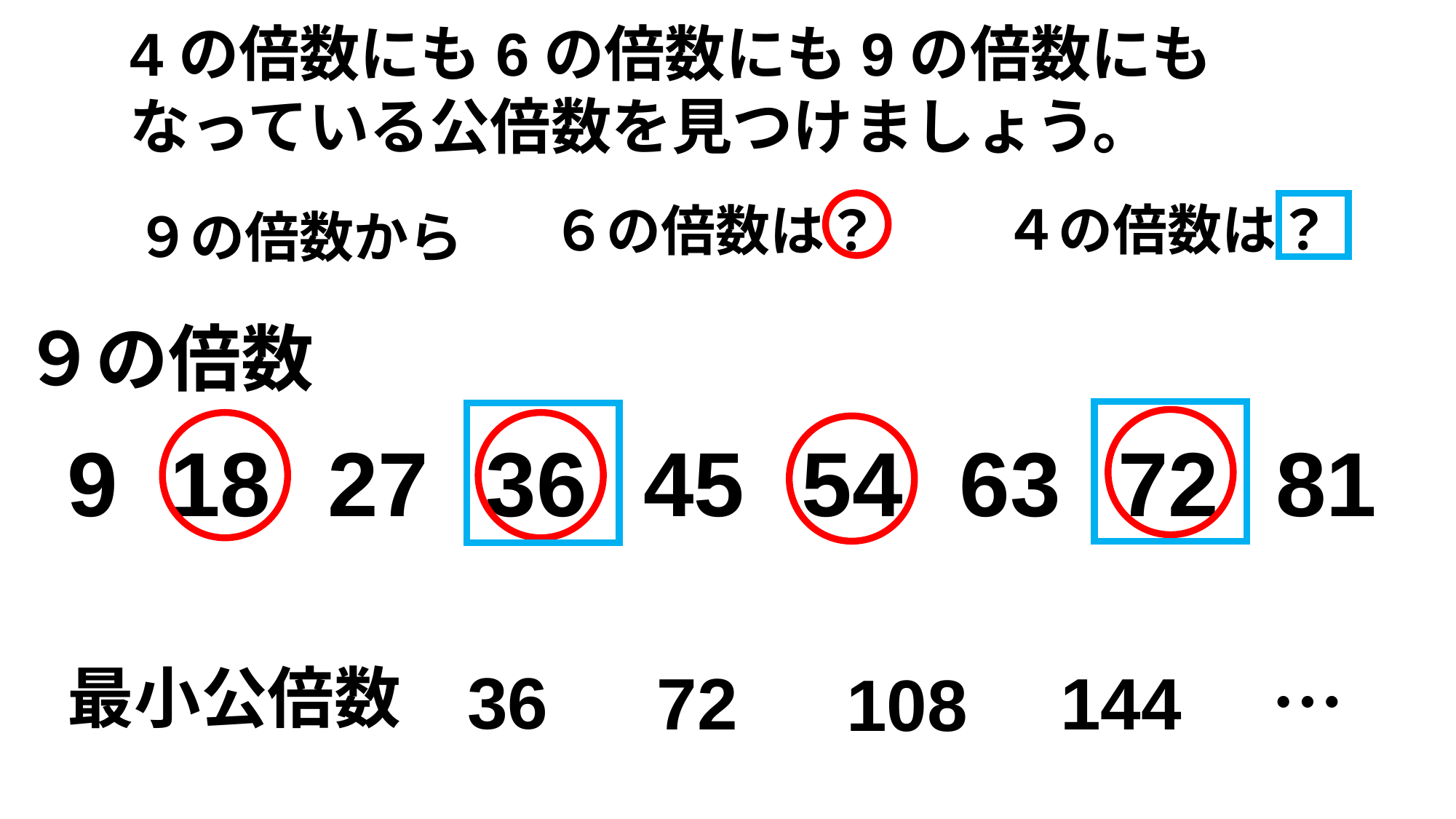

4の倍数にも6の倍数にも9の倍数にもなっている公倍数を見つけましょう。
４の倍数は？
６の倍数は？

９の倍数から
９の倍数

9
18
27
36
45
54
63
72
81
最小公倍数
36
144　…
72
108